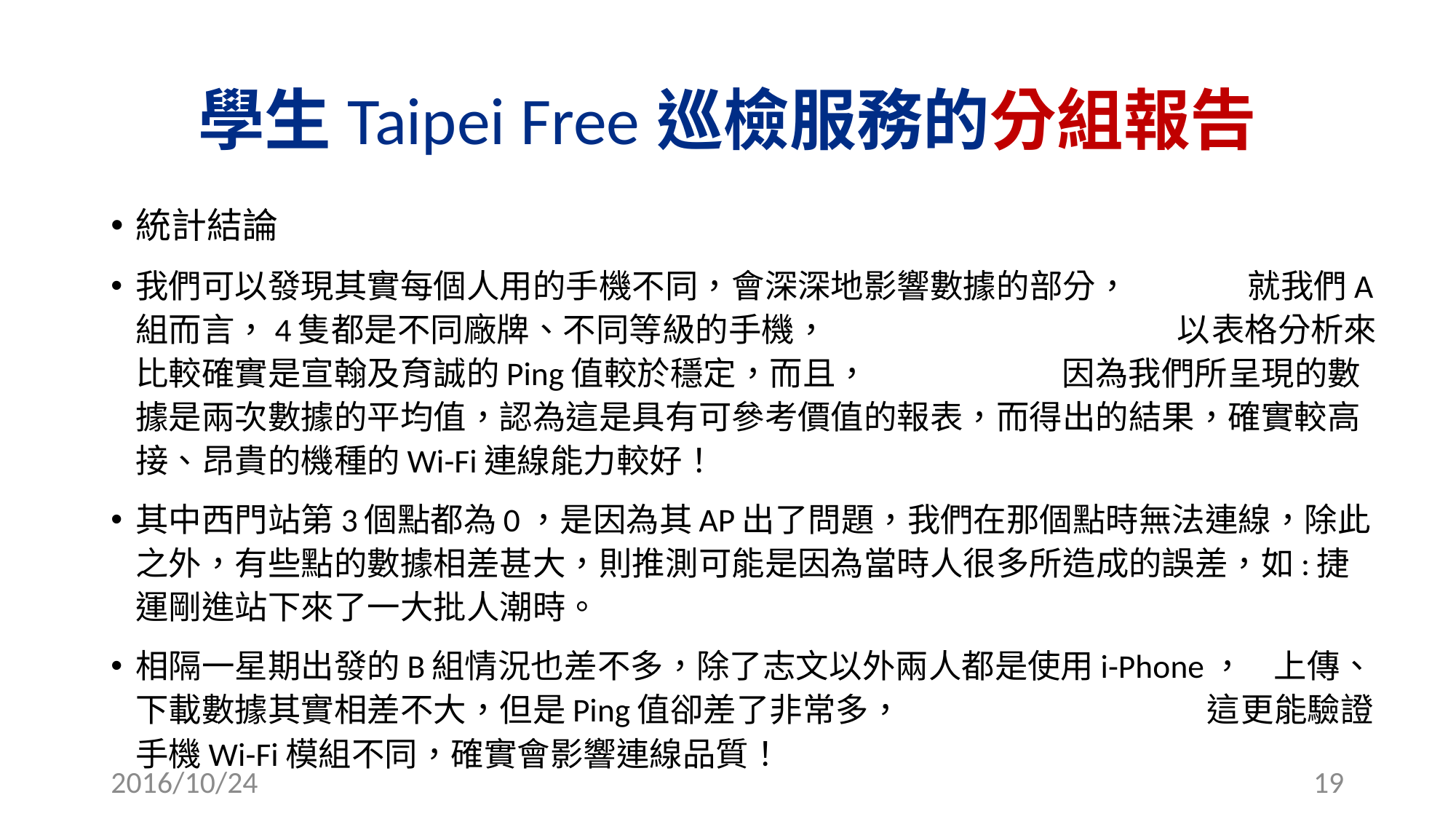

# 學生Taipei Free巡檢服務的分組報告
統計結論
我們可以發現其實每個人用的手機不同，會深深地影響數據的部分，                就我們A組而言，4隻都是不同廠牌、不同等級的手機，                                               以表格分析來比較確實是宣翰及育誠的Ping值較於穩定，而且，                          因為我們所呈現的數據是兩次數據的平均值，認為這是具有可參考價值的報表，而得出的結果，確實較高接、昂貴的機種的Wi-Fi連線能力較好！
其中西門站第3個點都為0，是因為其AP出了問題，我們在那個點時無法連線，除此之外，有些點的數據相差甚大，則推測可能是因為當時人很多所造成的誤差，如:捷運剛進站下來了一大批人潮時。
相隔一星期出發的B組情況也差不多，除了志文以外兩人都是使用i-Phone，    上傳、下載數據其實相差不大，但是Ping值卻差了非常多，                                         這更能驗證手機Wi-Fi模組不同，確實會影響連線品質！
2016/10/24
19